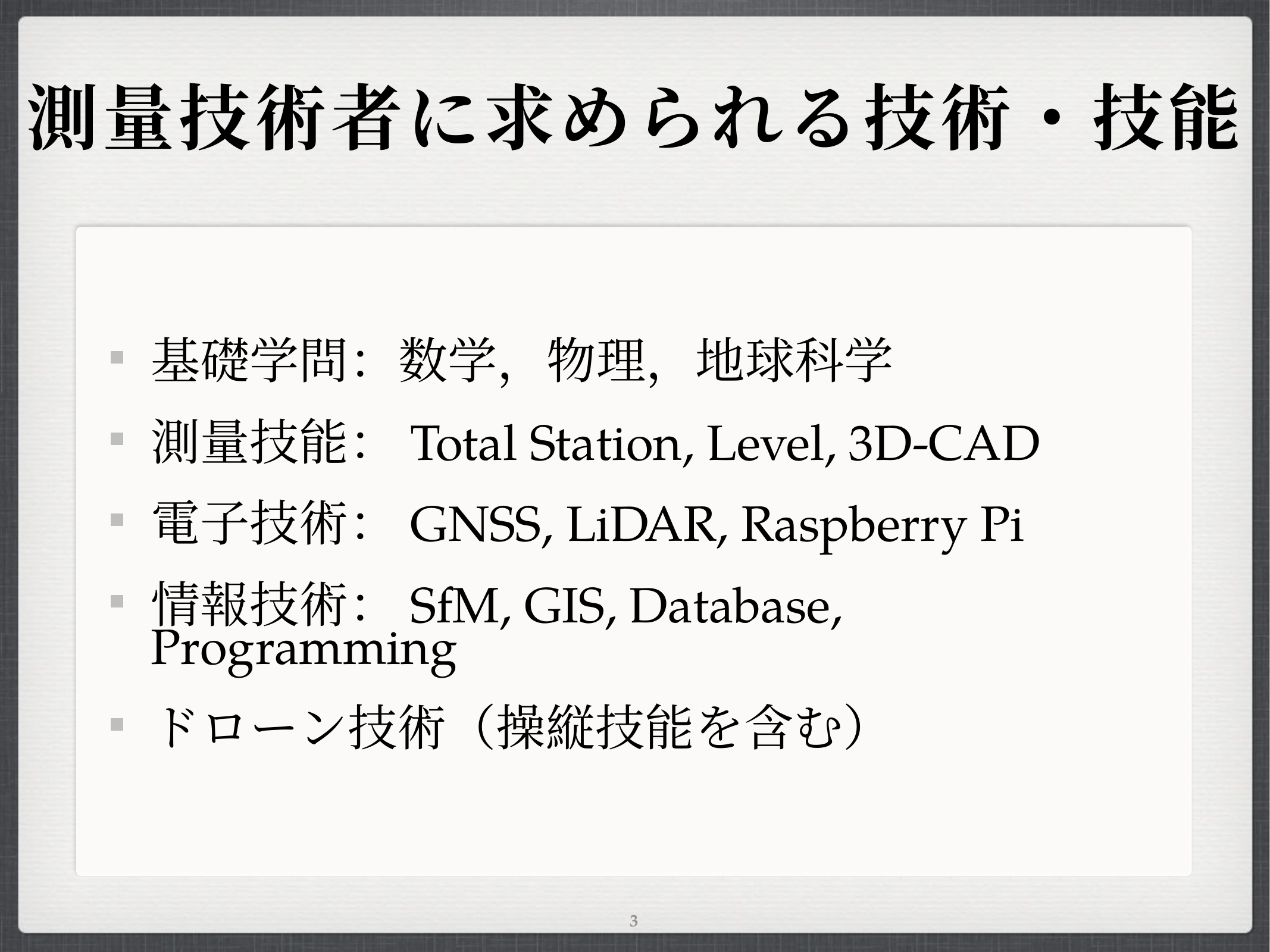

# 測量技術者に求められる技術・技能
基礎学問：数学，物理，地球科学
測量技能：Total Station, Level, 3D-CAD
電子技術：GNSS, LiDAR, Raspberry Pi
情報技術：SfM, GIS, Database, Programming
ドローン技術（操縦技能を含む）
3